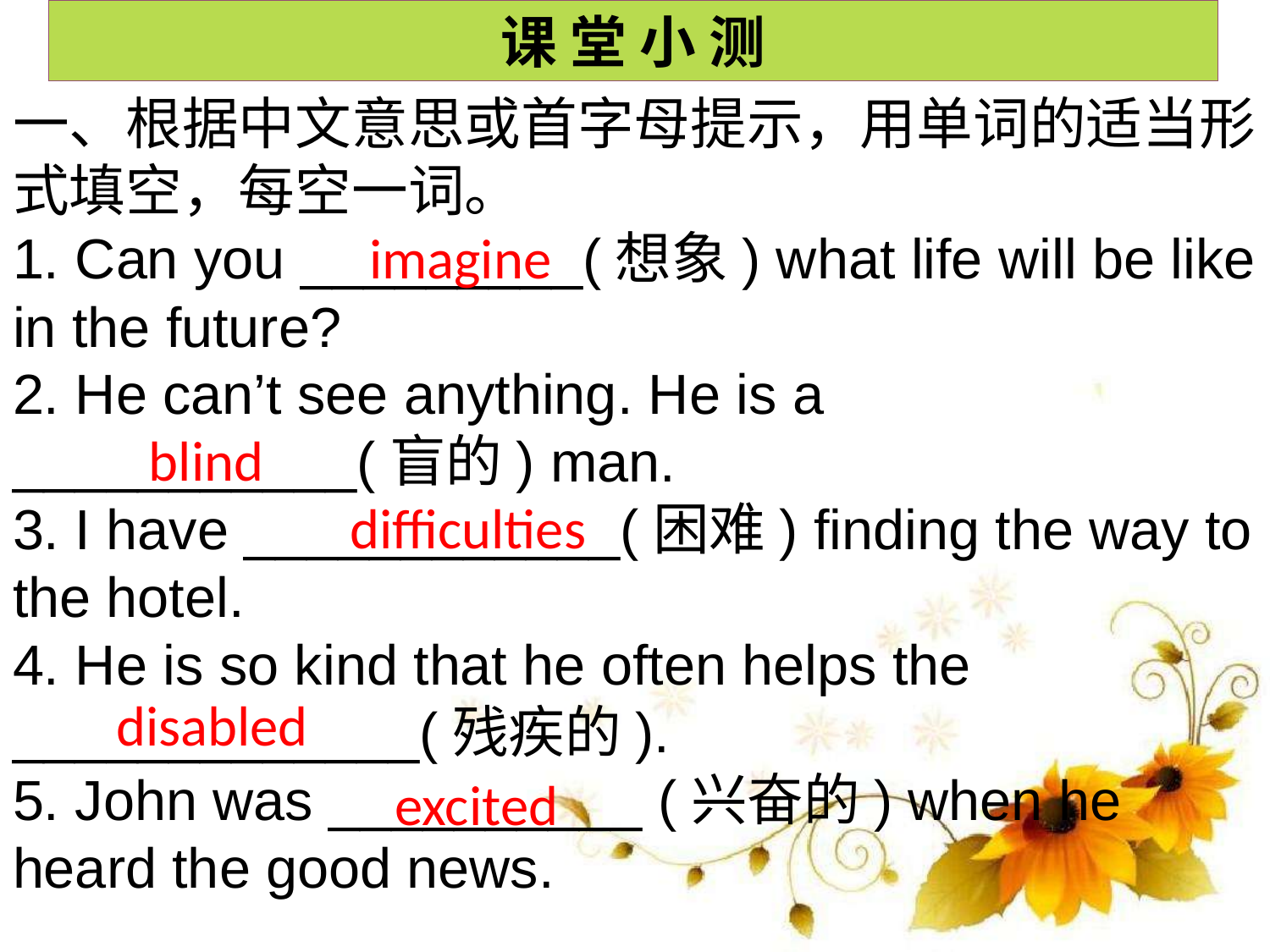

课 堂 小 测
一、根据中文意思或首字母提示，用单词的适当形式填空，每空一词。
1. Can you _________(想象) what life will be like in the future?
2. He can’t see anything. He is a ___________(盲的) man.
3. I have ____________(困难) finding the way to the hotel.
4. He is so kind that he often helps the _____________(残疾的).
5. John was __________ (兴奋的) when he heard the good news.
imagine
blind
difficulties
disabled
excited